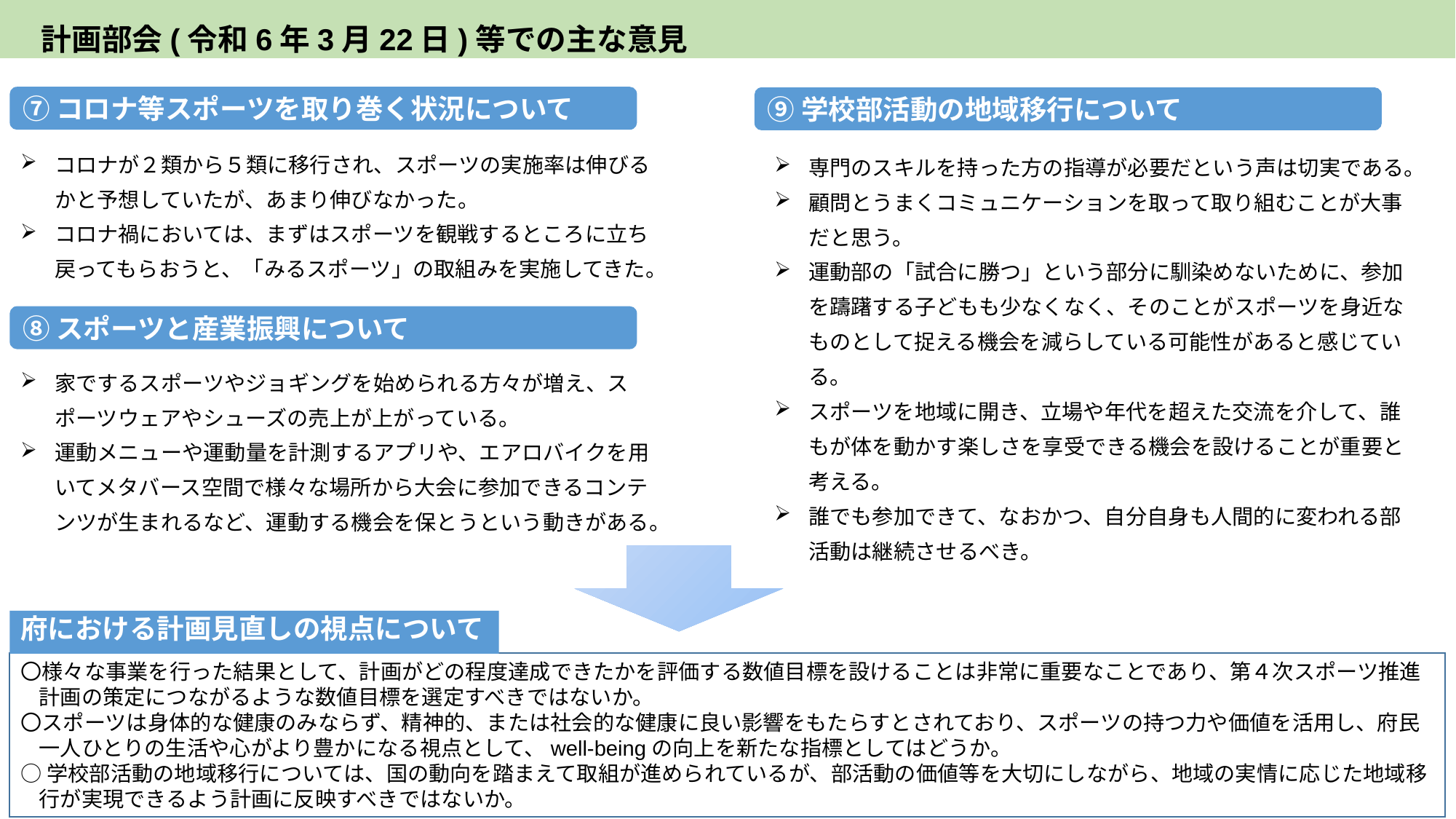

# 計画部会(令和6年3月22日)等での主な意見
⑦コロナ等スポーツを取り巻く状況について
⑨学校部活動の地域移行について
コロナが２類から５類に移行され、スポーツの実施率は伸びるかと予想していたが、あまり伸びなかった。
コロナ禍においては、まずはスポーツを観戦するところに立ち戻ってもらおうと、「みるスポーツ」の取組みを実施してきた。

専門のスキルを持った方の指導が必要だという声は切実である。
顧問とうまくコミュニケーションを取って取り組むことが大事だと思う。
運動部の「試合に勝つ」という部分に馴染めないために、参加を躊躇する子どもも少なくなく、そのことがスポーツを身近なものとして捉える機会を減らしている可能性があると感じている。
スポーツを地域に開き、立場や年代を超えた交流を介して、誰もが体を動かす楽しさを享受できる機会を設けることが重要と考える。
誰でも参加できて、なおかつ、自分自身も人間的に変われる部活動は継続させるべき。

⑧スポーツと産業振興について
家でするスポーツやジョギングを始められる方々が増え、スポーツウェアやシューズの売上が上がっている。
運動メニューや運動量を計測するアプリや、エアロバイクを用いてメタバース空間で様々な場所から大会に参加できるコンテンツが生まれるなど、運動する機会を保とうという動きがある。

府における計画見直しの視点について
〇様々な事業を行った結果として、計画がどの程度達成できたかを評価する数値目標を設けることは非常に重要なことであり、第４次スポーツ推進計画の策定につながるような数値目標を選定すべきではないか。
〇スポーツは身体的な健康のみならず、精神的、または社会的な健康に良い影響をもたらすとされており、スポーツの持つ力や価値を活用し、府民一人ひとりの生活や心がより豊かになる視点として、well-beingの向上を新たな指標としてはどうか。
○学校部活動の地域移行については、国の動向を踏まえて取組が進められているが、部活動の価値等を大切にしながら、地域の実情に応じた地域移行が実現できるよう計画に反映すべきではないか。
2